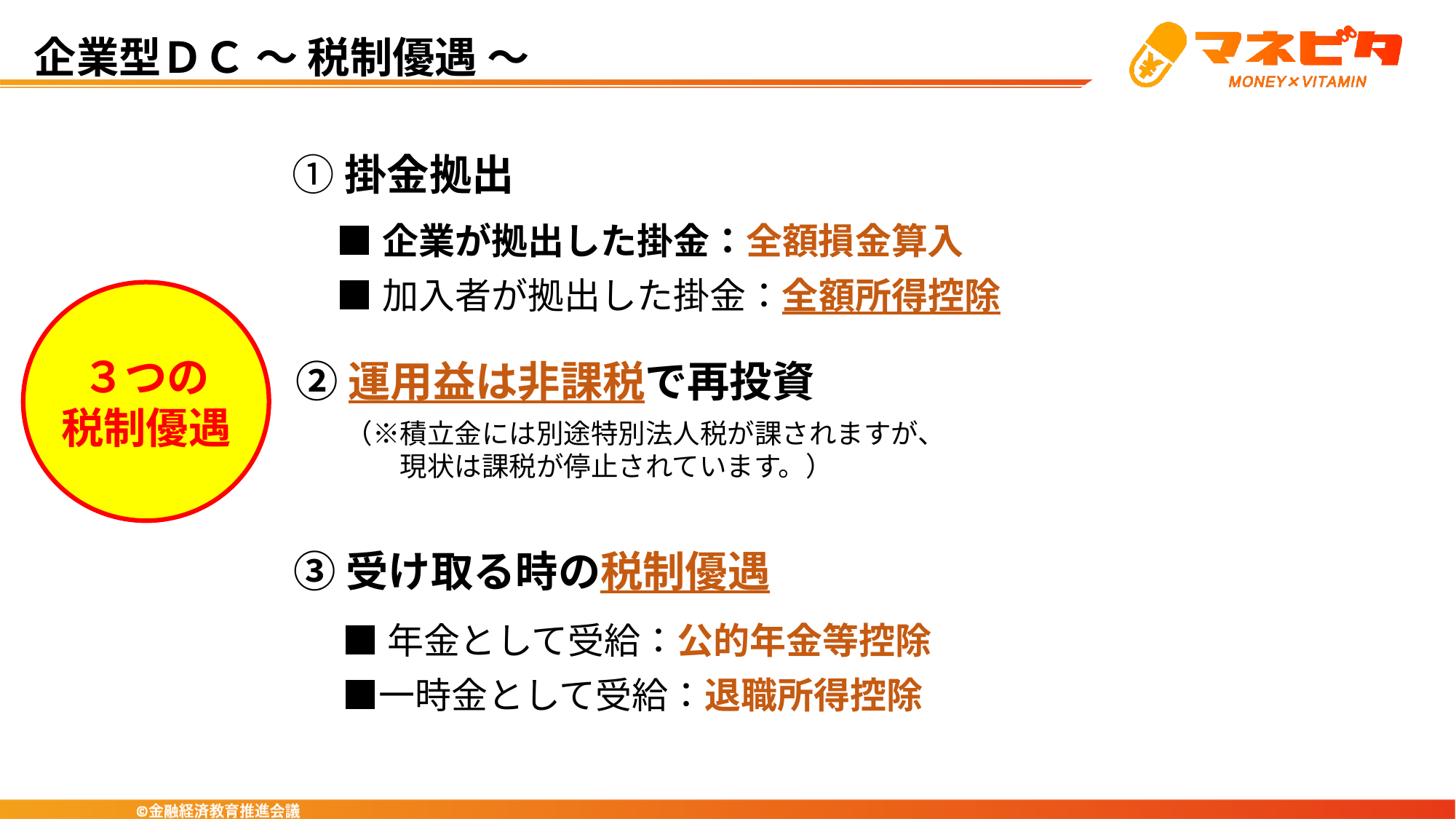

# 企業型ＤＣ ～ 税制優遇 ～
①掛金拠出
■企業が拠出した掛金：全額損金算入
■加入者が拠出した掛金：全額所得控除
３つの
税制優遇
②運用益は非課税で再投資
（※積立金には別途特別法人税が課されますが、
　　現状は課税が停止されています。）
③受け取る時の税制優遇
■年金として受給：公的年金等控除
■一時金として受給：退職所得控除